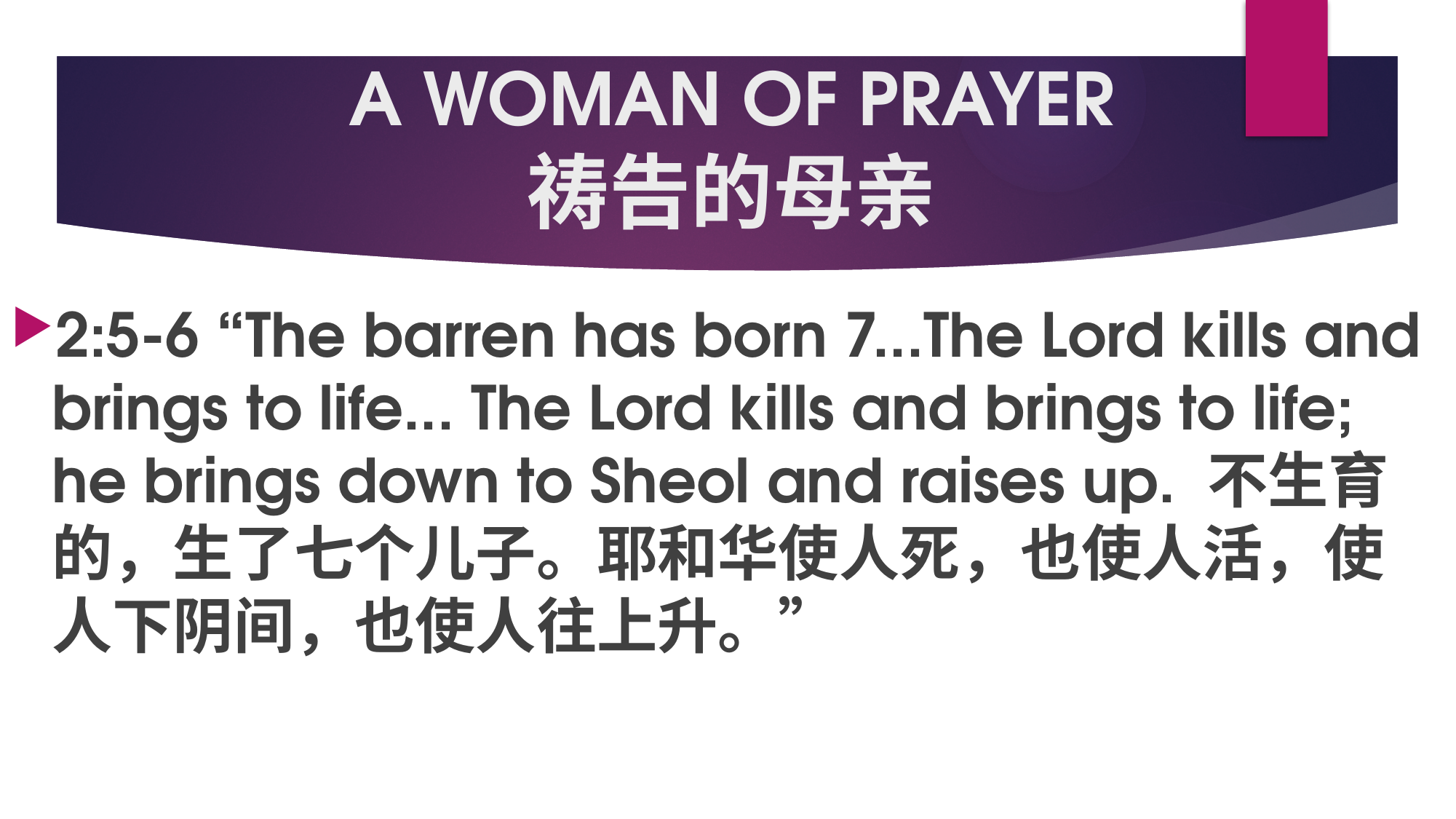

# A WOMAN OF PRAYER 祷告的母亲
2:5-6 “The barren has born 7...The Lord kills and brings to life... The Lord kills and brings to life; he brings down to Sheol and raises up. 不生育的，生了七个儿子。耶和华使人死，也使人活，使人下阴间，也使人往上升。”